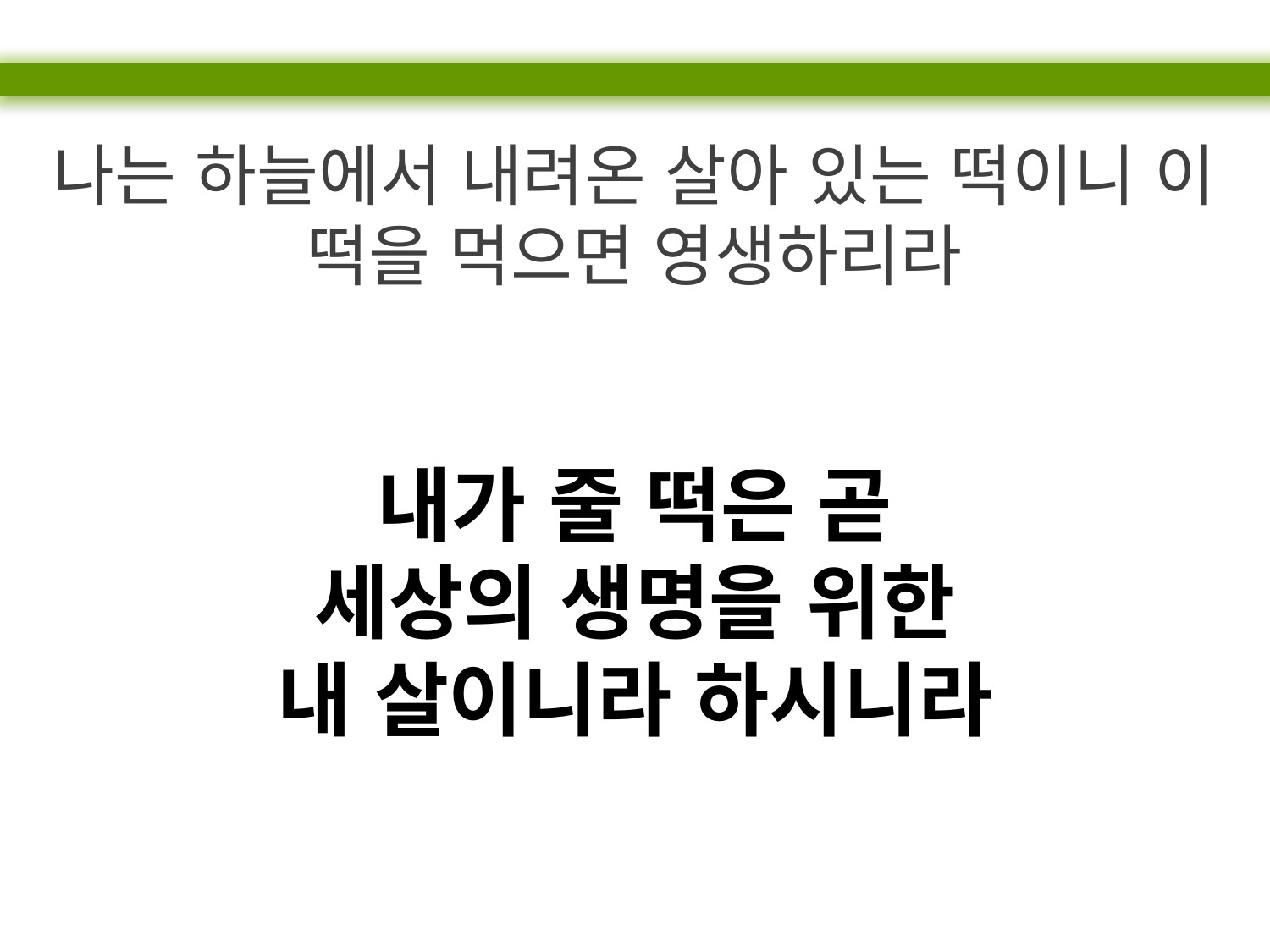

나는 하늘에서 내려온 살아 있는 떡이니 이 떡을 먹으면 영생하리라
내가 줄 떡은 곧
세상의 생명을 위한
내 살이니라 하시니라